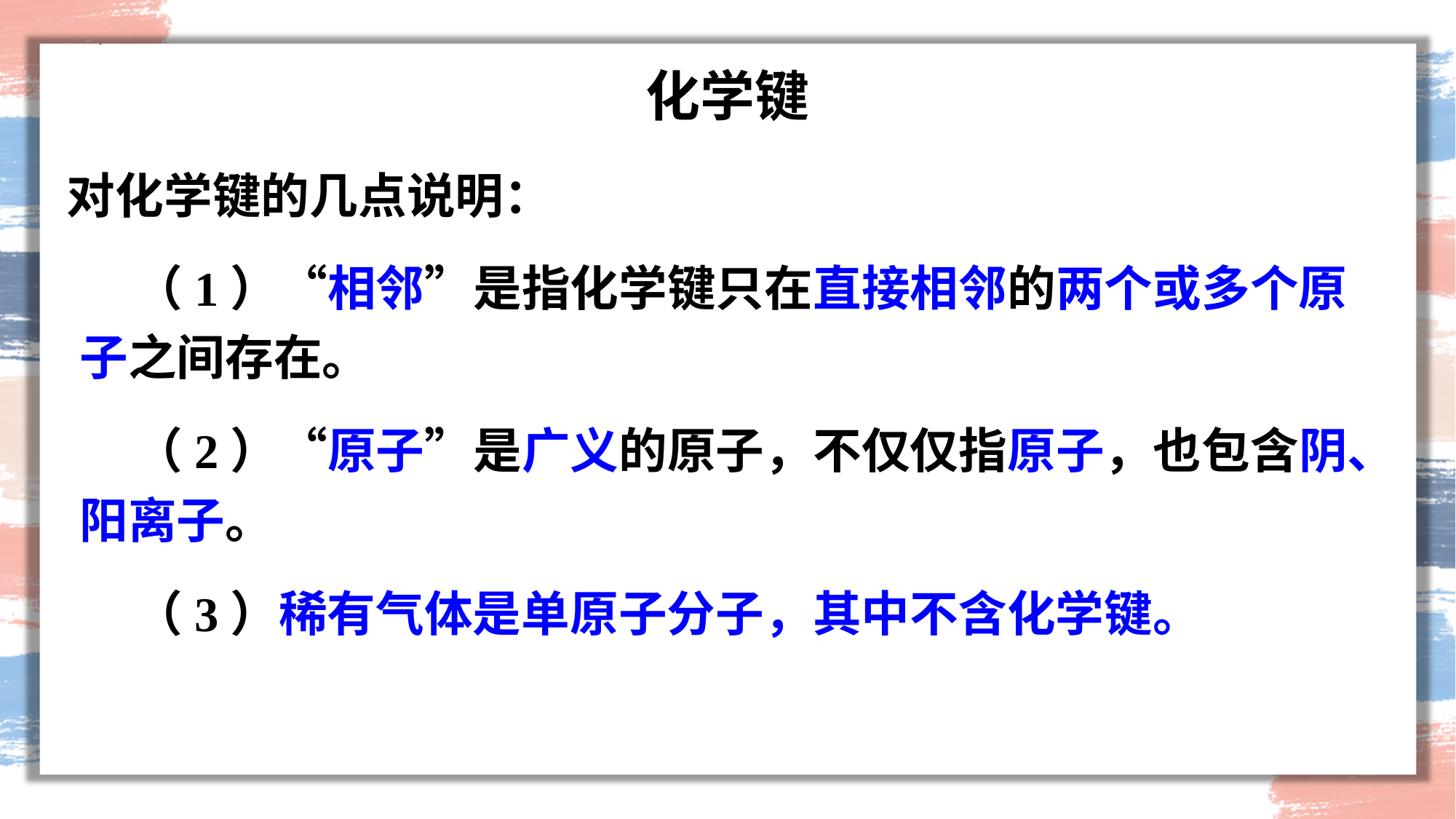

化学键
对化学键的几点说明：
（1）“相邻”是指化学键只在直接相邻的两个或多个原子之间存在。
（2）“原子”是广义的原子，不仅仅指原子，也包含阴、阳离子。
（3）稀有气体是单原子分子，其中不含化学键。